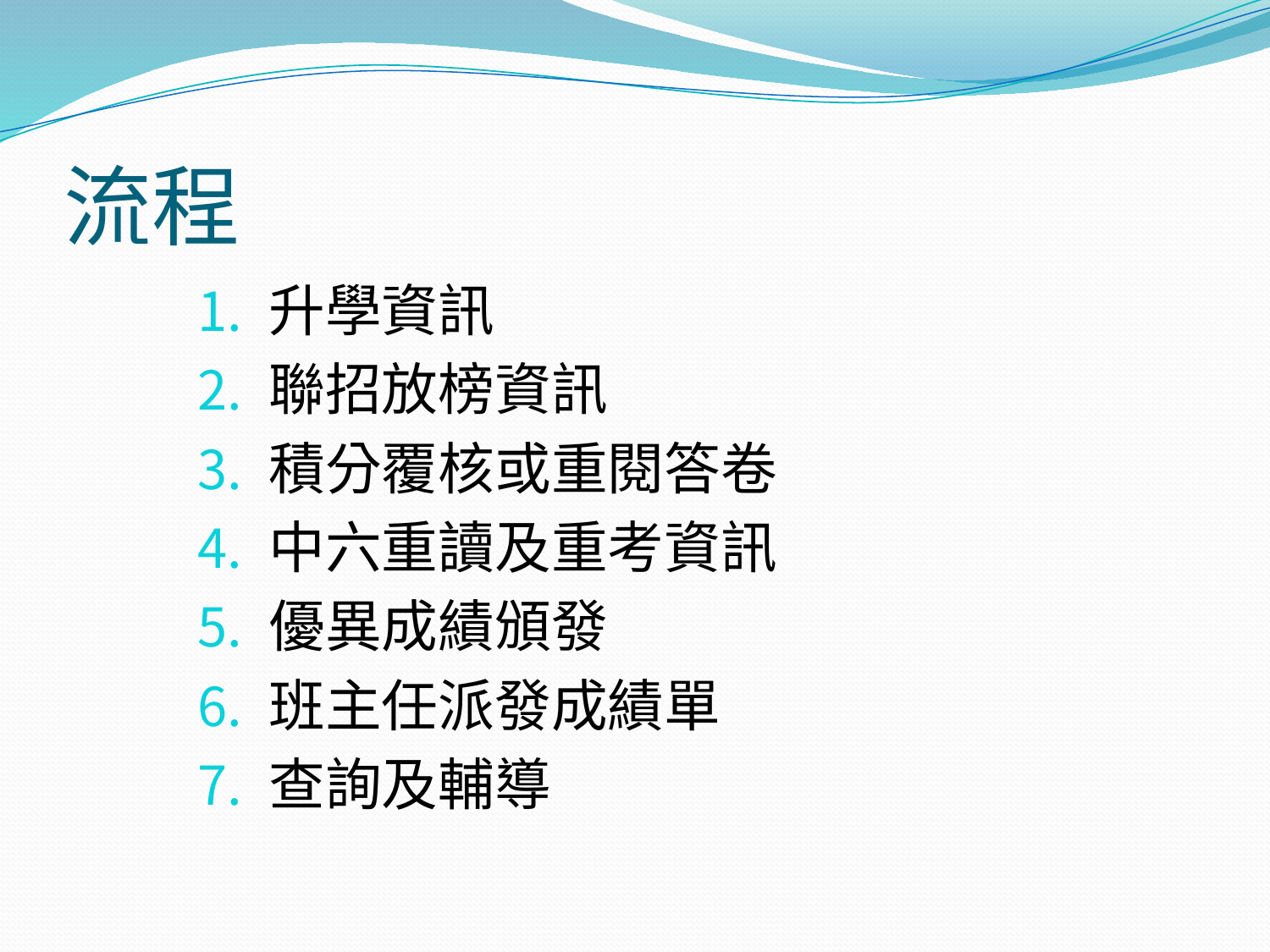

# 流程
升學資訊
聯招放榜資訊
積分覆核或重閱答卷
中六重讀及重考資訊
優異成績頒發
班主任派發成績單
查詢及輔導